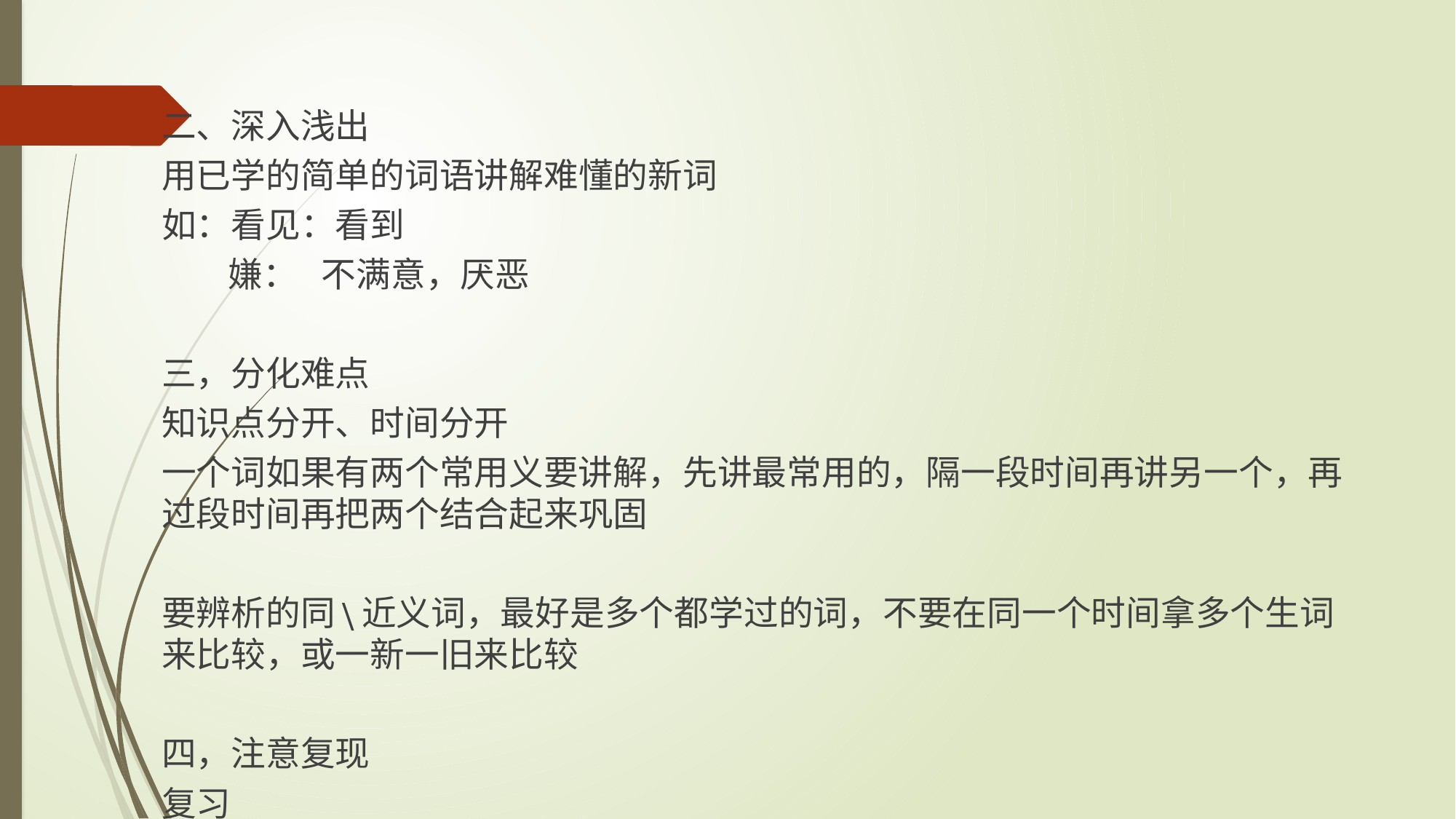

#
二、深入浅出
用已学的简单的词语讲解难懂的新词
如：看见：看到
        嫌：   不满意，厌恶

三，分化难点
知识点分开、时间分开
一个词如果有两个常用义要讲解，先讲最常用的，隔一段时间再讲另一个，再过段时间再把两个结合起来巩固

要辨析的同\近义词，最好是多个都学过的词，不要在同一个时间拿多个生词来比较，或一新一旧来比较

四，注意复现
复习